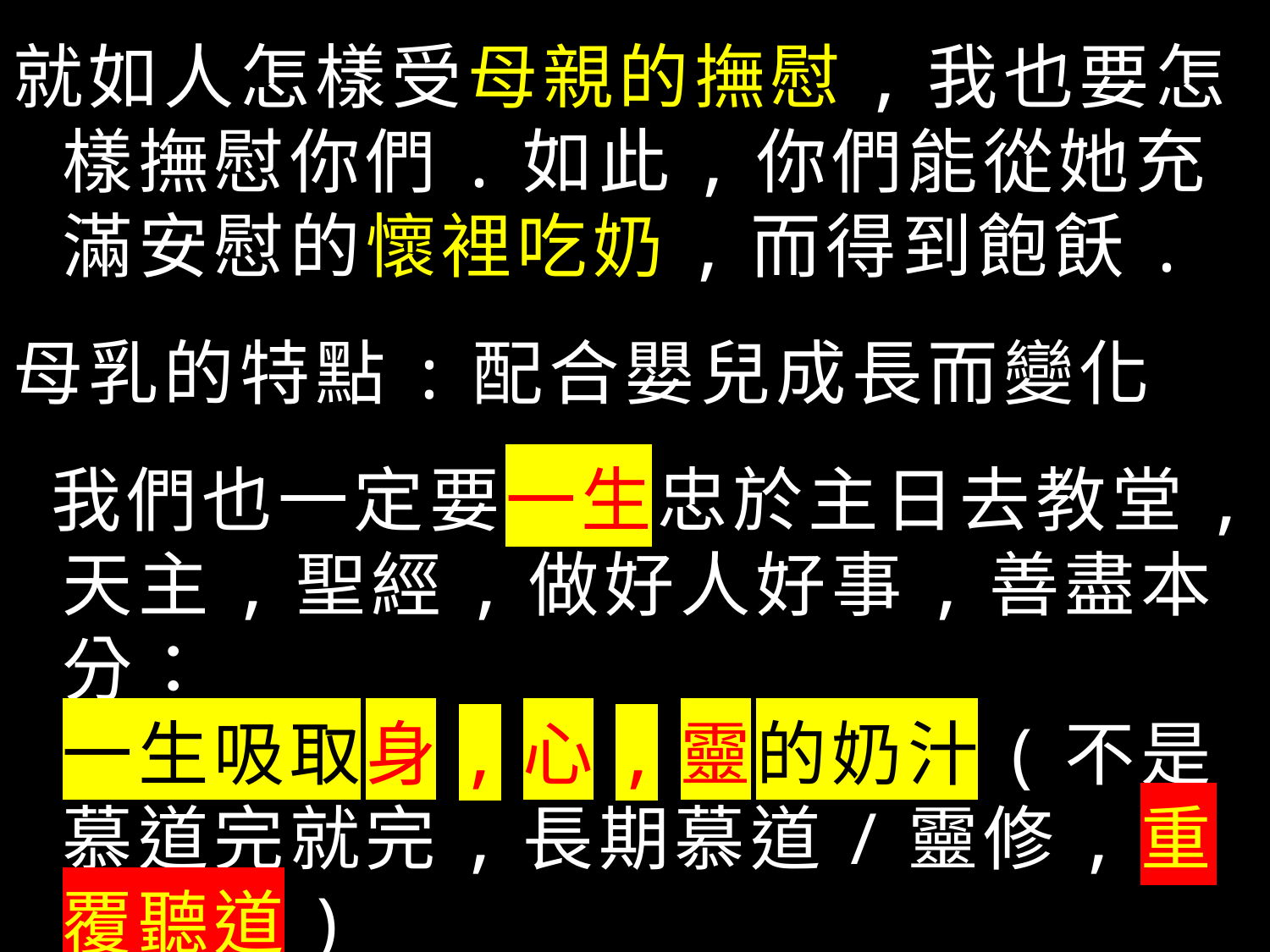

就如人怎樣受母親的撫慰,我也要怎樣撫慰你們.如此,你們能從她充滿安慰的懷裡吃奶,而得到飽飫.
母乳的特點:配合嬰兒成長而變化
 我們也一定要一生忠於主日去教堂,天主,聖經,做好人好事,善盡本分：
一生吸取身,心,靈的奶汁(不是慕道完就完,長期慕道/靈修,重覆聽道)